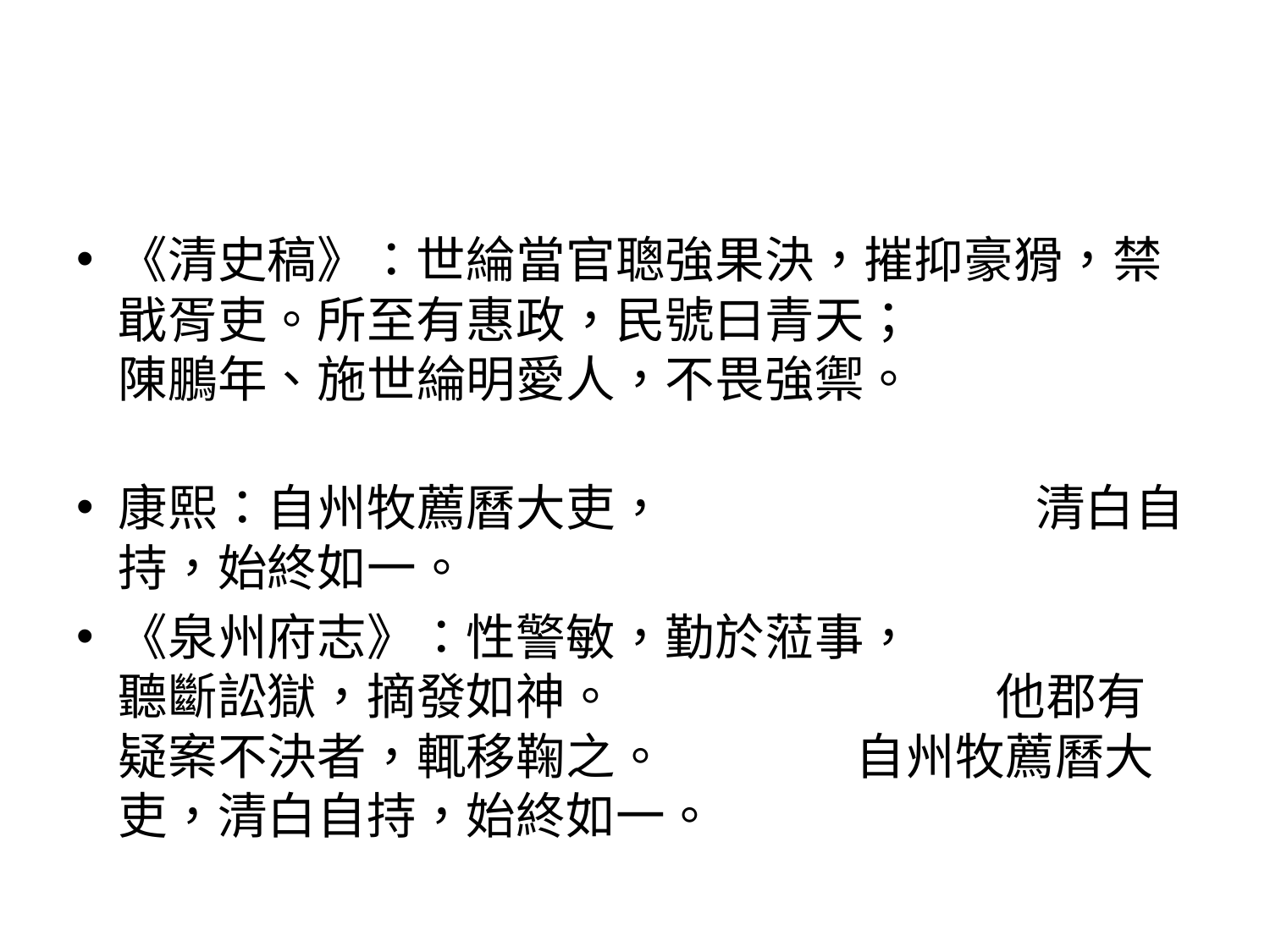

#
《清史稿》：世綸當官聰強果決，摧抑豪猾，禁戢胥吏。所至有惠政，民號曰青天；                     陳鵬年、施世綸明愛人，不畏強禦。
康熙：自州牧薦曆大吏，                                 清白自持，始終如一。
《泉州府志》：性警敏，勤於蒞事，                     聽斷訟獄，摘發如神。                                  他郡有疑案不決者，輒移鞠之。                 自州牧薦曆大吏，清白自持，始終如一。